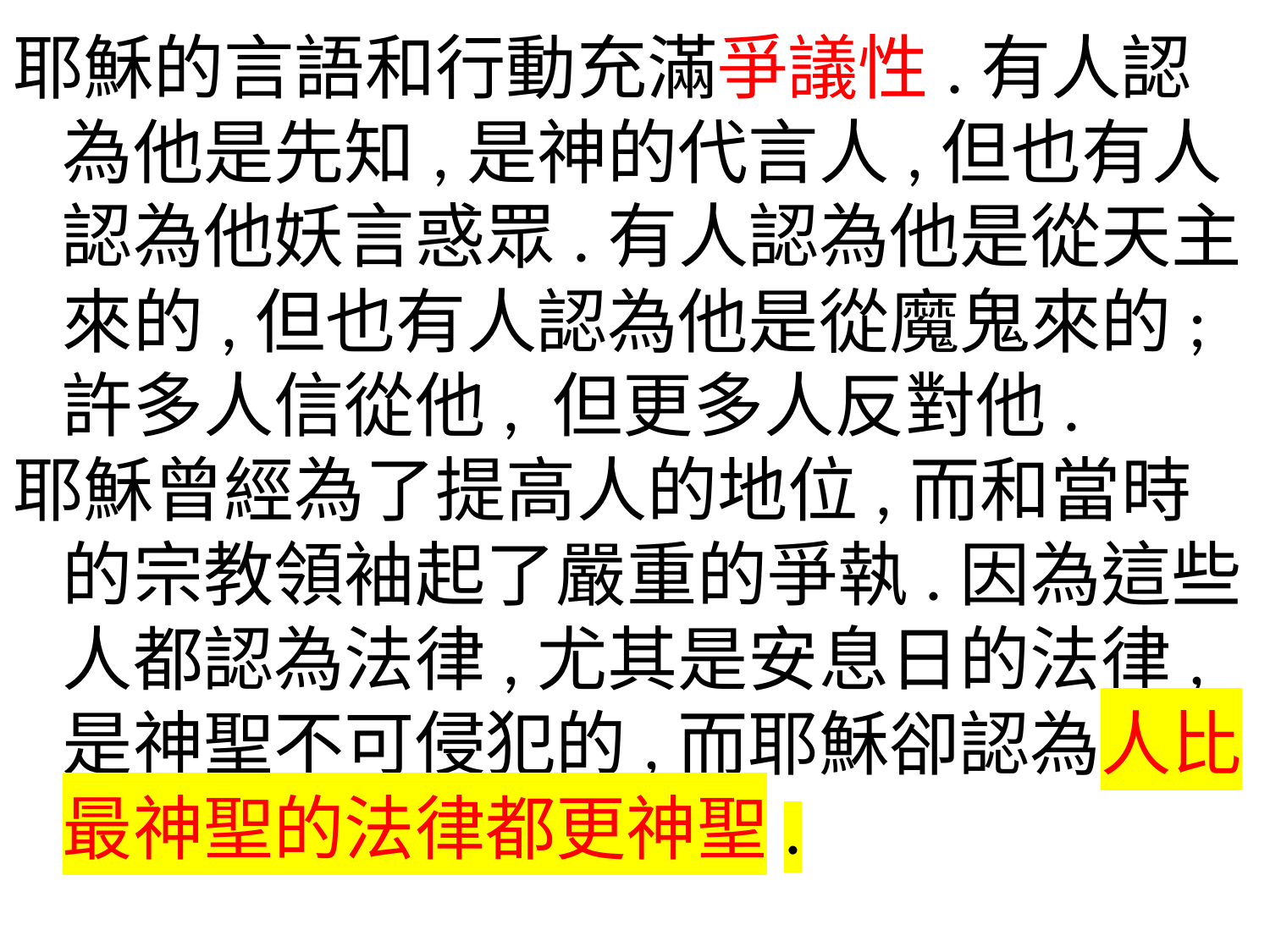

耶穌的言語和行動充滿爭議性.有人認為他是先知,是神的代言人,但也有人認為他妖言惑眾.有人認為他是從天主來的,但也有人認為他是從魔鬼來的;許多人信從他, 但更多人反對他.
耶穌曾經為了提高人的地位,而和當時的宗教領袖起了嚴重的爭執.因為這些人都認為法律,尤其是安息日的法律,是神聖不可侵犯的,而耶穌卻認為人比最神聖的法律都更神聖.